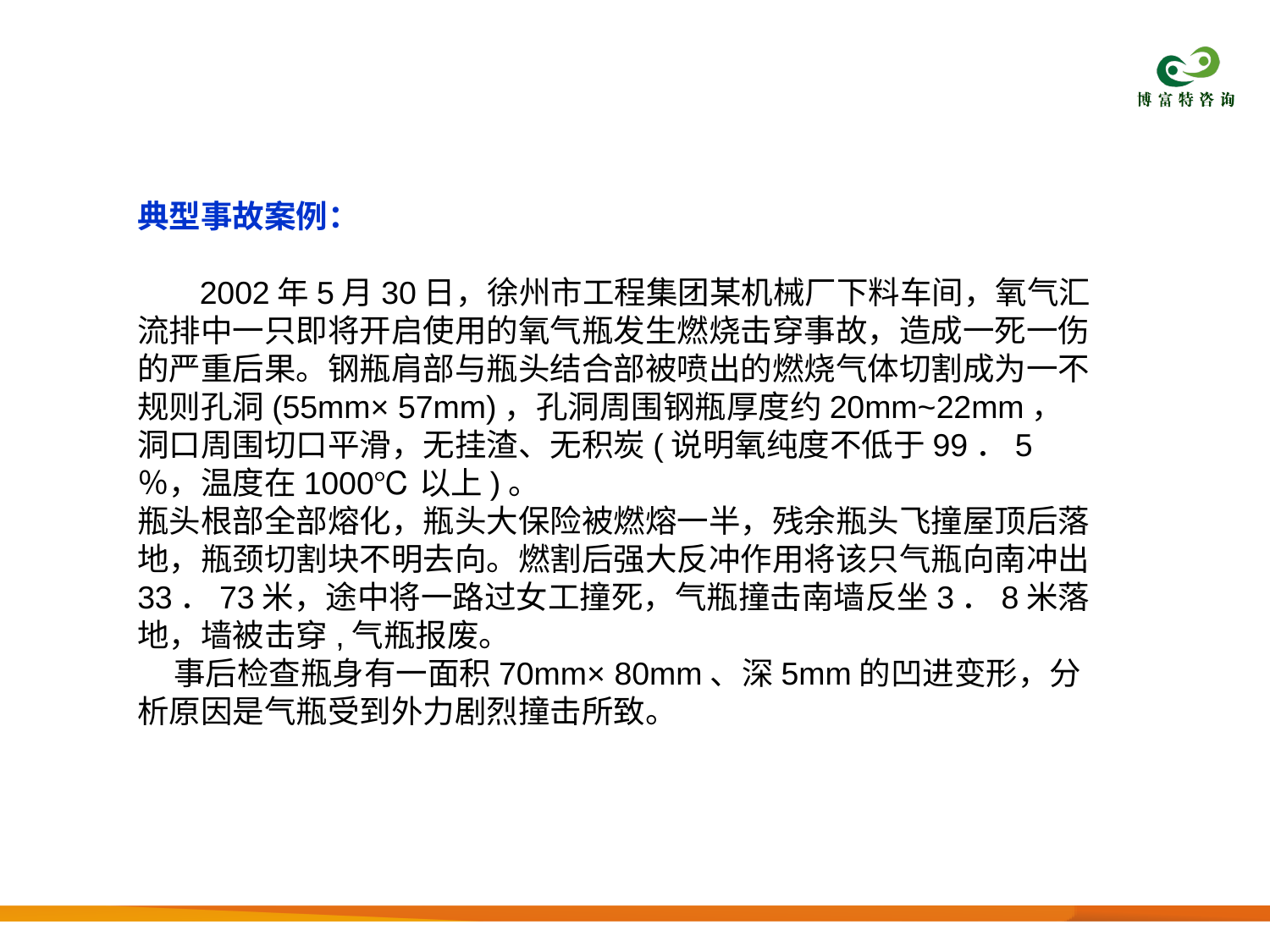

典型事故案例：

       2002年5月30日，徐州市工程集团某机械厂下料车间，氧气汇流排中一只即将开启使用的氧气瓶发生燃烧击穿事故，造成一死一伤的严重后果。钢瓶肩部与瓶头结合部被喷出的燃烧气体切割成为一不规则孔洞(55mm× 57mm)，孔洞周围钢瓶厚度约20mm~22mm，洞口周围切口平滑，无挂渣、无积炭(说明氧纯度不低于99．5％，温度在1000℃以上)。
瓶头根部全部熔化，瓶头大保险被燃熔一半，残余瓶头飞撞屋顶后落地，瓶颈切割块不明去向。燃割后强大反冲作用将该只气瓶向南冲出33．73米，途中将一路过女工撞死，气瓶撞击南墙反坐3．8米落地，墙被击穿,气瓶报废。
    事后检查瓶身有一面积70mm× 80mm、深5mm的凹进变形，分析原因是气瓶受到外力剧烈撞击所致。